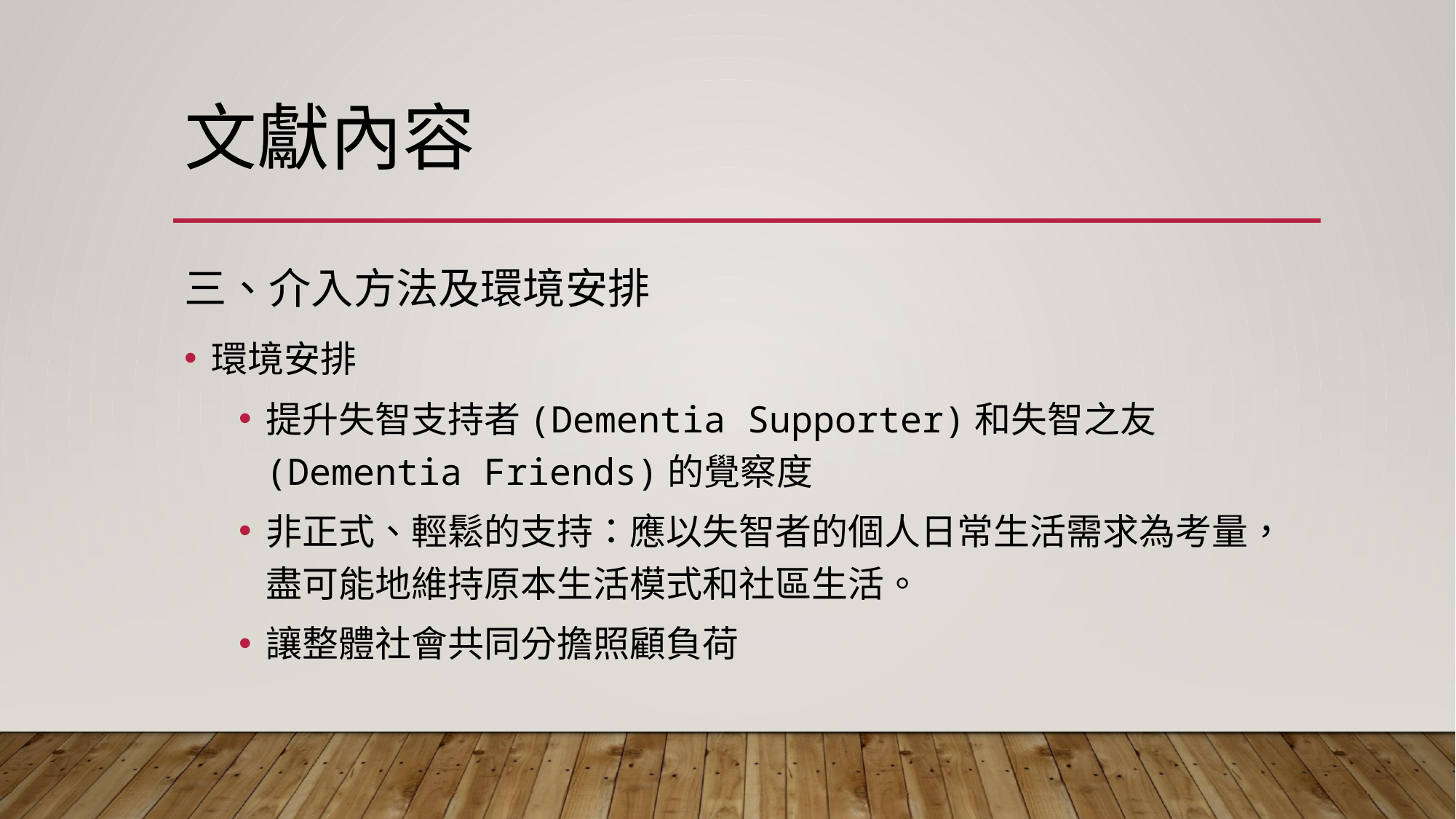

# 文獻內容
三、介入方法及環境安排
環境安排
提升失智支持者(Dementia Supporter)和失智之友(Dementia Friends)的覺察度
非正式、輕鬆的支持：應以失智者的個人日常生活需求為考量，盡可能地維持原本生活模式和社區生活。
讓整體社會共同分擔照顧負荷